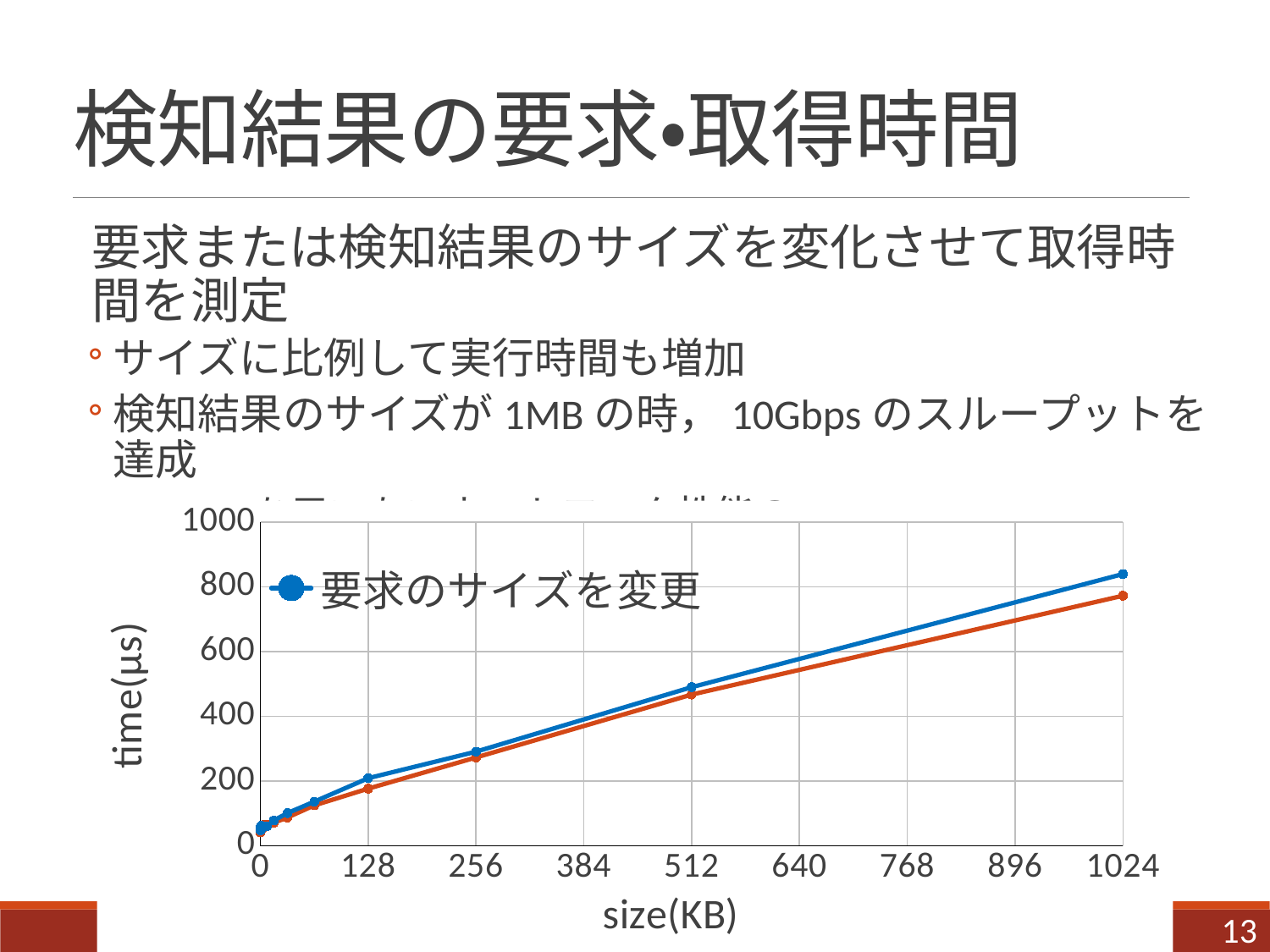

# 検知結果の要求・取得時間
要求または検知結果のサイズを変化させて取得時間を測定
サイズに比例して実行時間も増加
検知結果のサイズが1MBの時，10Gbpsのスループットを達成
GRASSを用いないネットワーク性能の82%

### Chart

| Category | 要求のサイズを変更 | 検知結果のサイズを変更 |
|---|---|---|
13